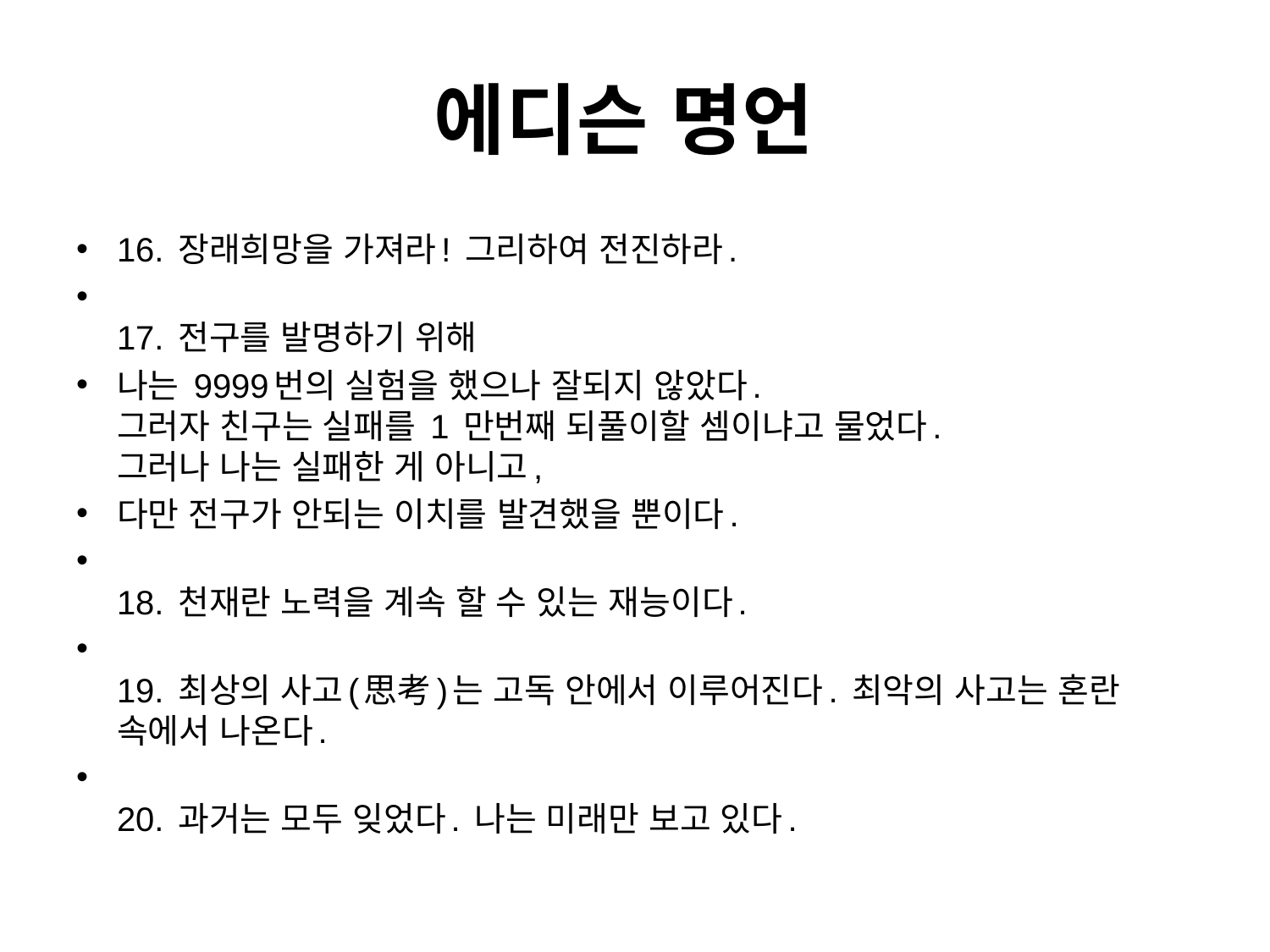

# 에디슨 명언
16. 장래희망을 가져라! 그리하여 전진하라.
17. 전구를 발명하기 위해
나는 9999번의 실험을 했으나 잘되지 않았다.
그러자 친구는 실패를 1 만번째 되풀이할 셈이냐고 물었다.
그러나 나는 실패한 게 아니고,
다만 전구가 안되는 이치를 발견했을 뿐이다.
18. 천재란 노력을 계속 할 수 있는 재능이다.
19. 최상의 사고(思考)는 고독 안에서 이루어진다. 최악의 사고는 혼란 속에서 나온다.
20. 과거는 모두 잊었다. 나는 미래만 보고 있다.